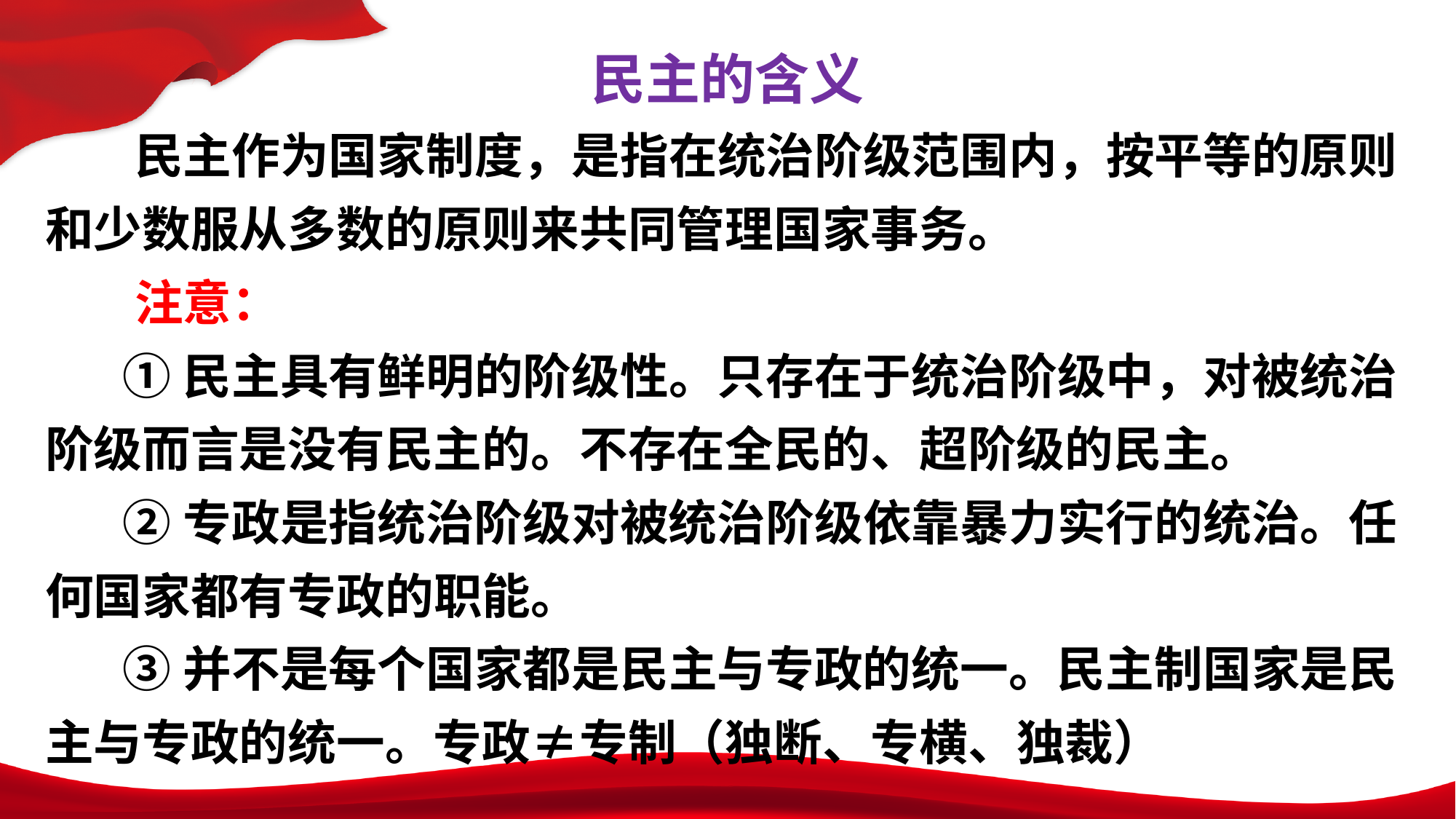

民主的含义
       民主作为国家制度，是指在统治阶级范围内，按平等的原则和少数服从多数的原则来共同管理国家事务。
       注意：
       ①民主具有鲜明的阶级性。只存在于统治阶级中，对被统治阶级而言是没有民主的。不存在全民的、超阶级的民主。
       ②专政是指统治阶级对被统治阶级依靠暴力实行的统治。任何国家都有专政的职能。
       ③并不是每个国家都是民主与专政的统一。民主制国家是民主与专政的统一。专政≠专制（独断、专横、独裁）